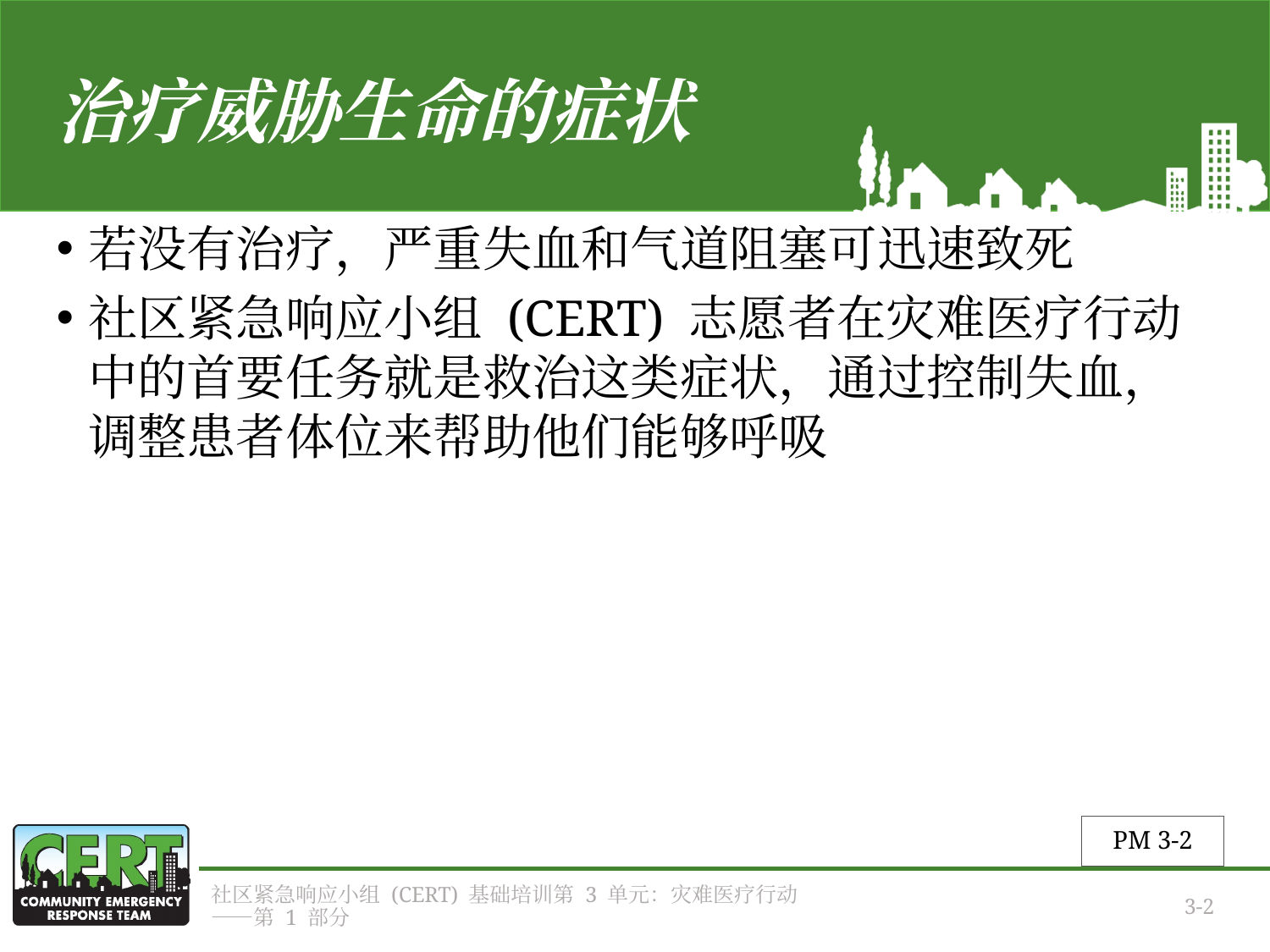

# 治疗威胁生命的症状
若没有治疗，严重失血和气道阻塞可迅速致死
社区紧急响应小组 (CERT) 志愿者在灾难医疗行动中的首要任务就是救治这类症状，通过控制失血，调整患者体位来帮助他们能够呼吸
PM 3-2
社区紧急响应小组 (CERT) 基础培训第 3 单元：灾难医疗行动——第 1 部分
3-2